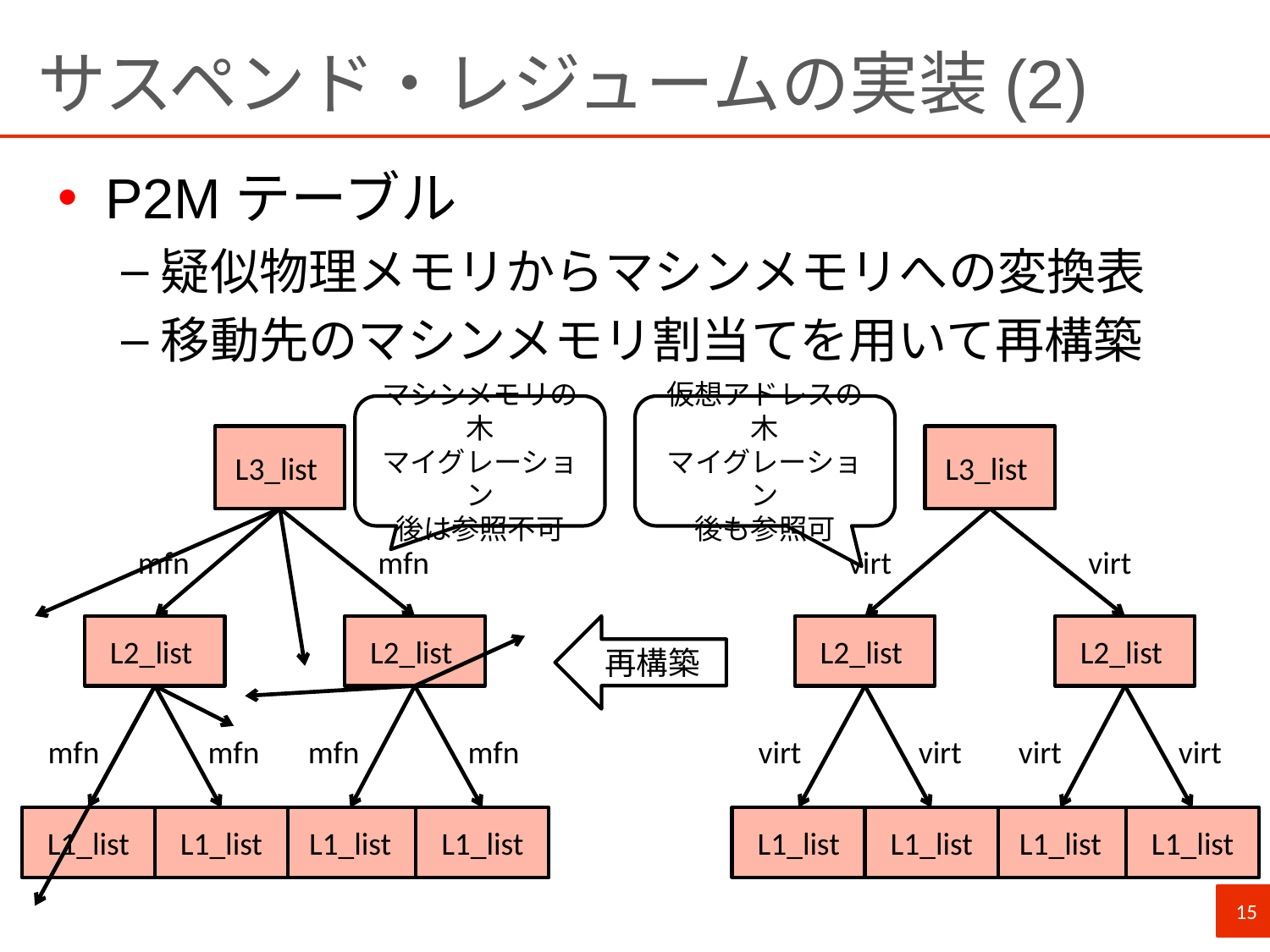

# サスペンド・レジュームの実装(2)
P2Mテーブル
疑似物理メモリからマシンメモリへの変換表
移動先のマシンメモリ割当てを用いて再構築
マシンメモリの木
マイグレーション
後は参照不可
仮想アドレスの木
マイグレーション
後も参照可
L3_list
L3_list
virt
virt
L2_list
L2_list
virt
virt
virt
virt
L1_list
L1_list
L1_list
L1_list
mfn
mfn
mfn
mfn
mfn
mfn
L2_list
L2_list
再構築
L1_list
L1_list
L1_list
L1_list
15